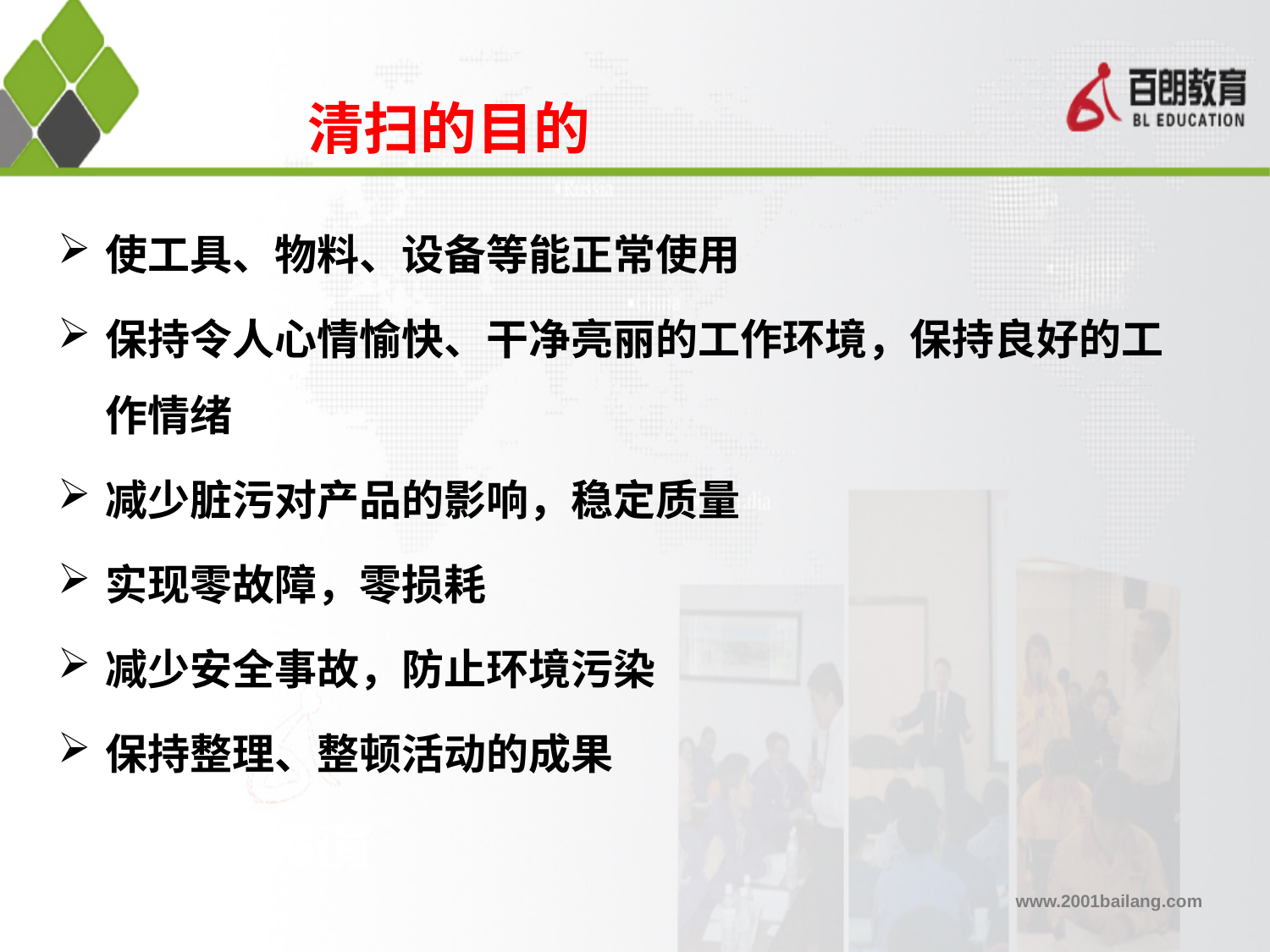

# 清扫的目的
使工具、物料、设备等能正常使用
保持令人心情愉快、干净亮丽的工作环境，保持良好的工作情绪
减少脏污对产品的影响，稳定质量
实现零故障，零损耗
减少安全事故，防止环境污染
保持整理、整顿活动的成果